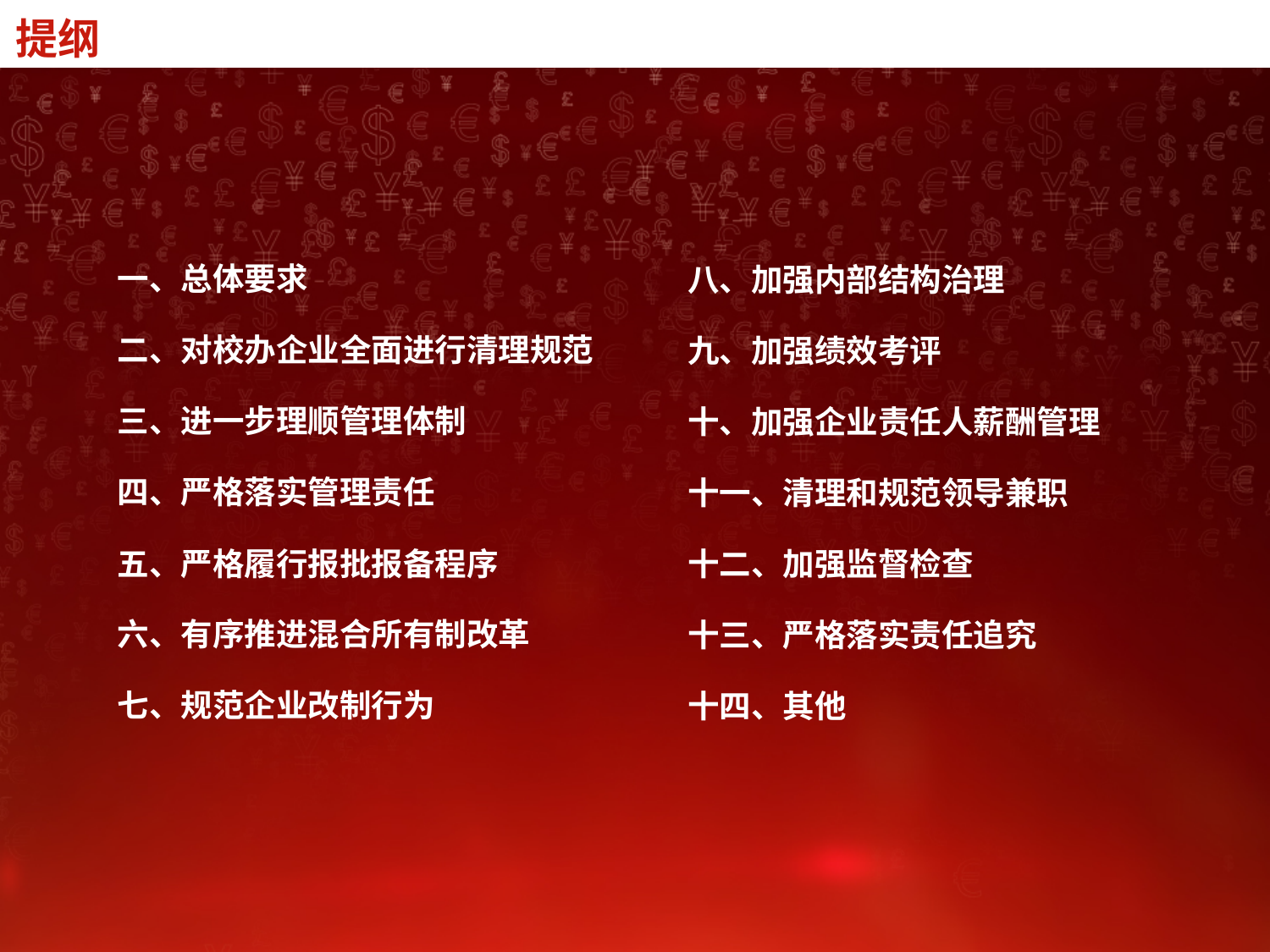

# 提纲
一、总体要求
二、对校办企业全面进行清理规范
三、进一步理顺管理体制
四、严格落实管理责任
五、严格履行报批报备程序
六、有序推进混合所有制改革
七、规范企业改制行为
八、加强内部结构治理
九、加强绩效考评
十、加强企业责任人薪酬管理
十一、清理和规范领导兼职
十二、加强监督检查
十三、严格落实责任追究
十四、其他